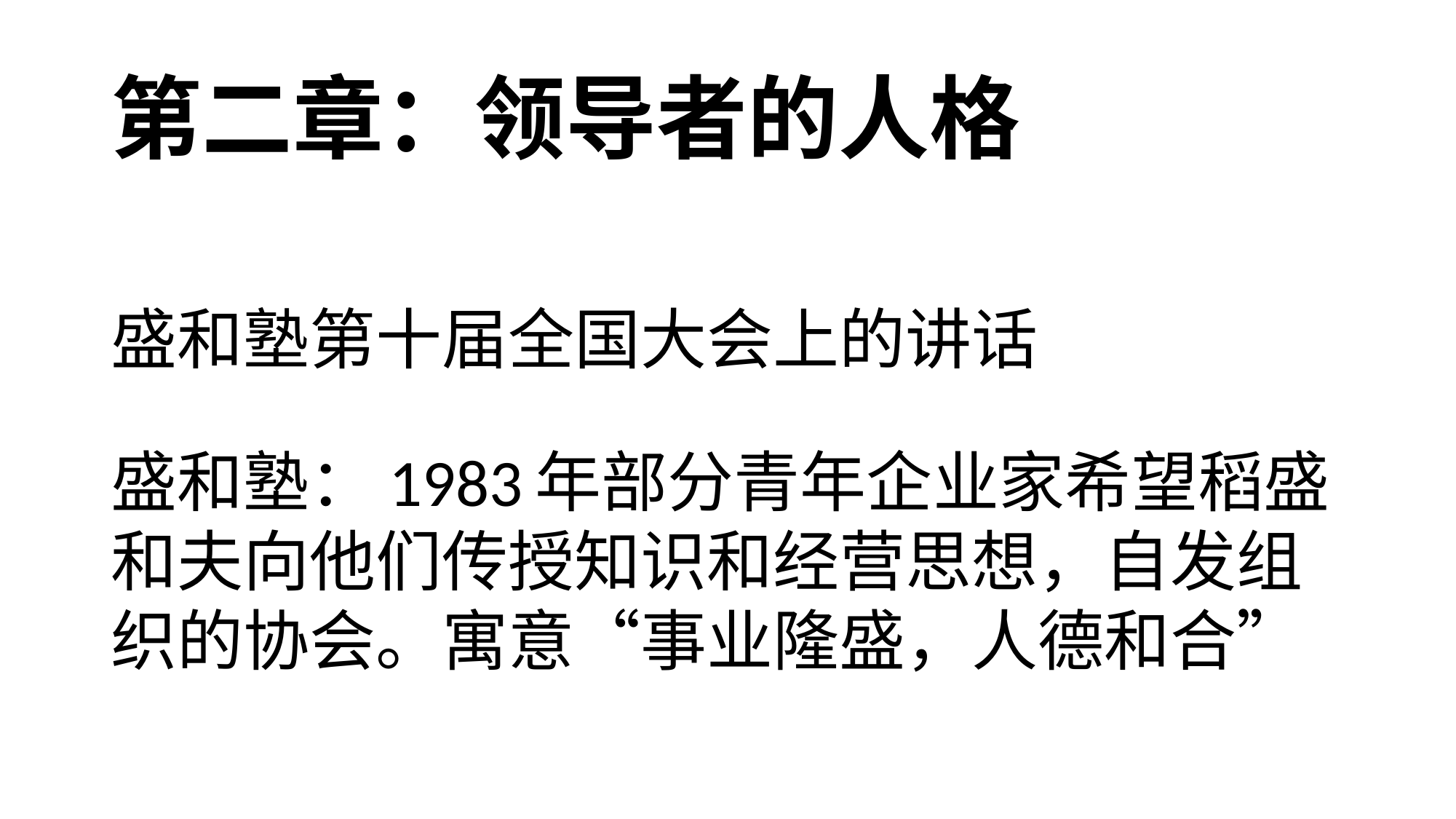

# 第二章：领导者的人格

盛和塾第十届全国大会上的讲话

盛和塾：1983年部分青年企业家希望稻盛和夫向他们传授知识和经营思想，自发组织的协会。寓意“事业隆盛，人德和合”